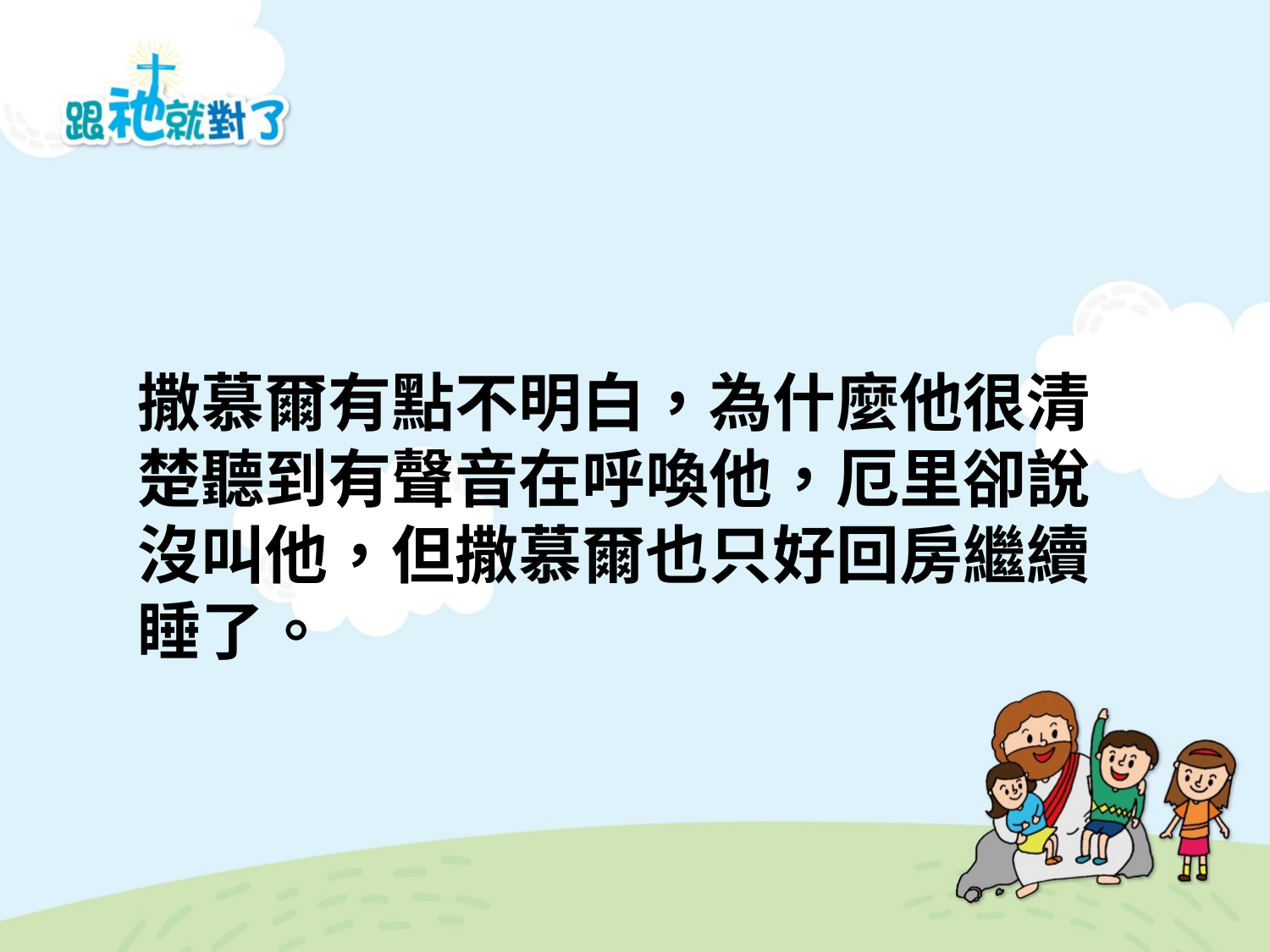

撒慕爾有點不明白，為什麼他很清楚聽到有聲音在呼喚他，厄里卻說沒叫他，但撒慕爾也只好回房繼續睡了。